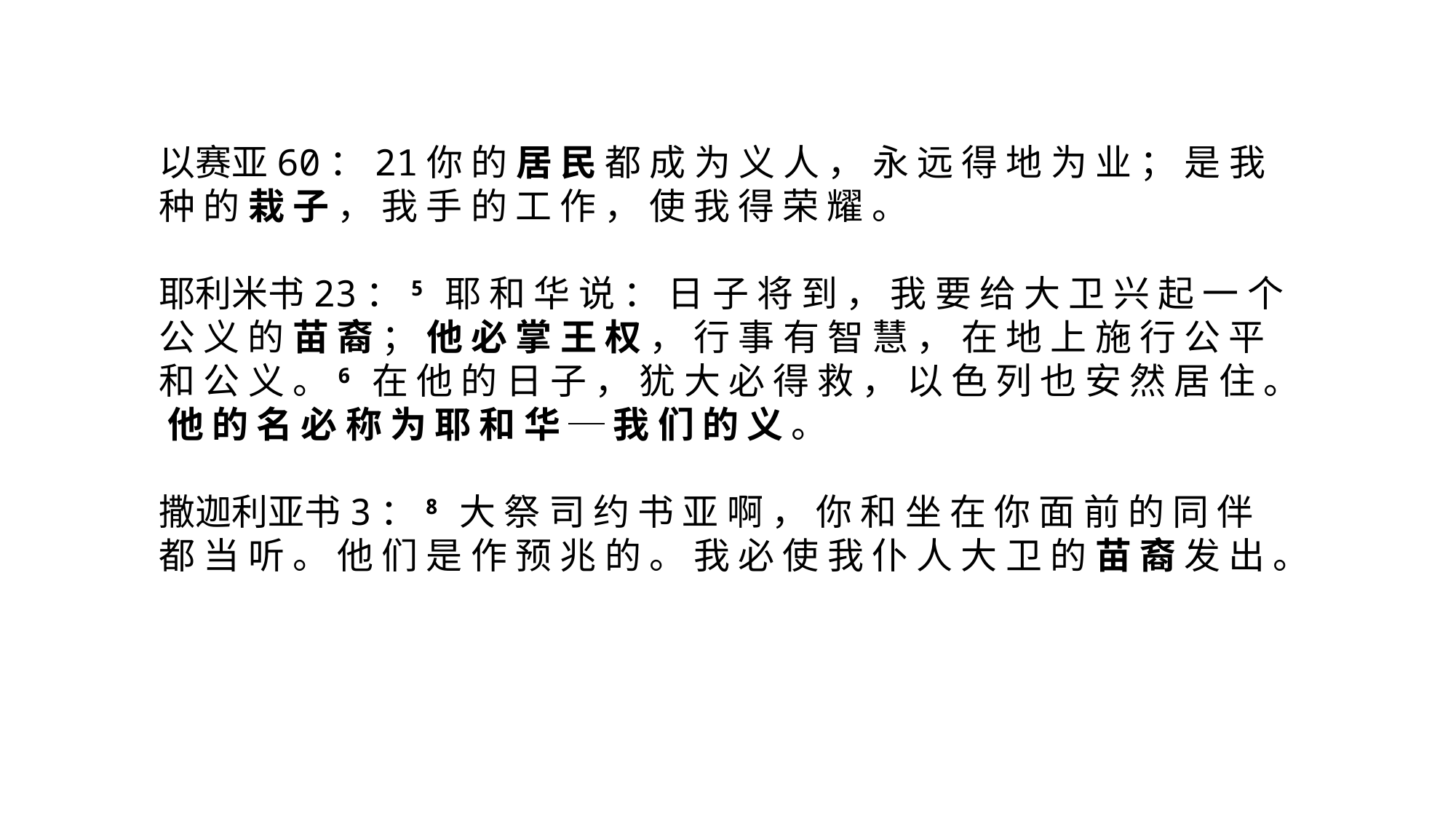

以赛亚60：21你 的 居 民 都 成 为 义 人 ， 永 远 得 地 为 业 ； 是 我 种 的 栽 子 ， 我 手 的 工 作 ， 使 我 得 荣 耀 。

耶利米书23：5 耶 和 华 说 ： 日 子 将 到 ， 我 要 给 大 卫 兴 起 一 个 公 义 的 苗 裔 ； 他 必 掌 王 权 ， 行 事 有 智 慧 ， 在 地 上 施 行 公 平 和 公 义 。6 在 他 的 日 子 ， 犹 大 必 得 救 ， 以 色 列 也 安 然 居 住 。 他 的 名 必 称 为 耶 和 华 ─ 我 们 的 义 。

撒迦利亚书3：8 大 祭 司 约 书 亚 啊 ， 你 和 坐 在 你 面 前 的 同 伴 都 当 听 。 他 们 是 作 预 兆 的 。 我 必 使 我 仆 人 大 卫 的 苗 裔 发 出 。